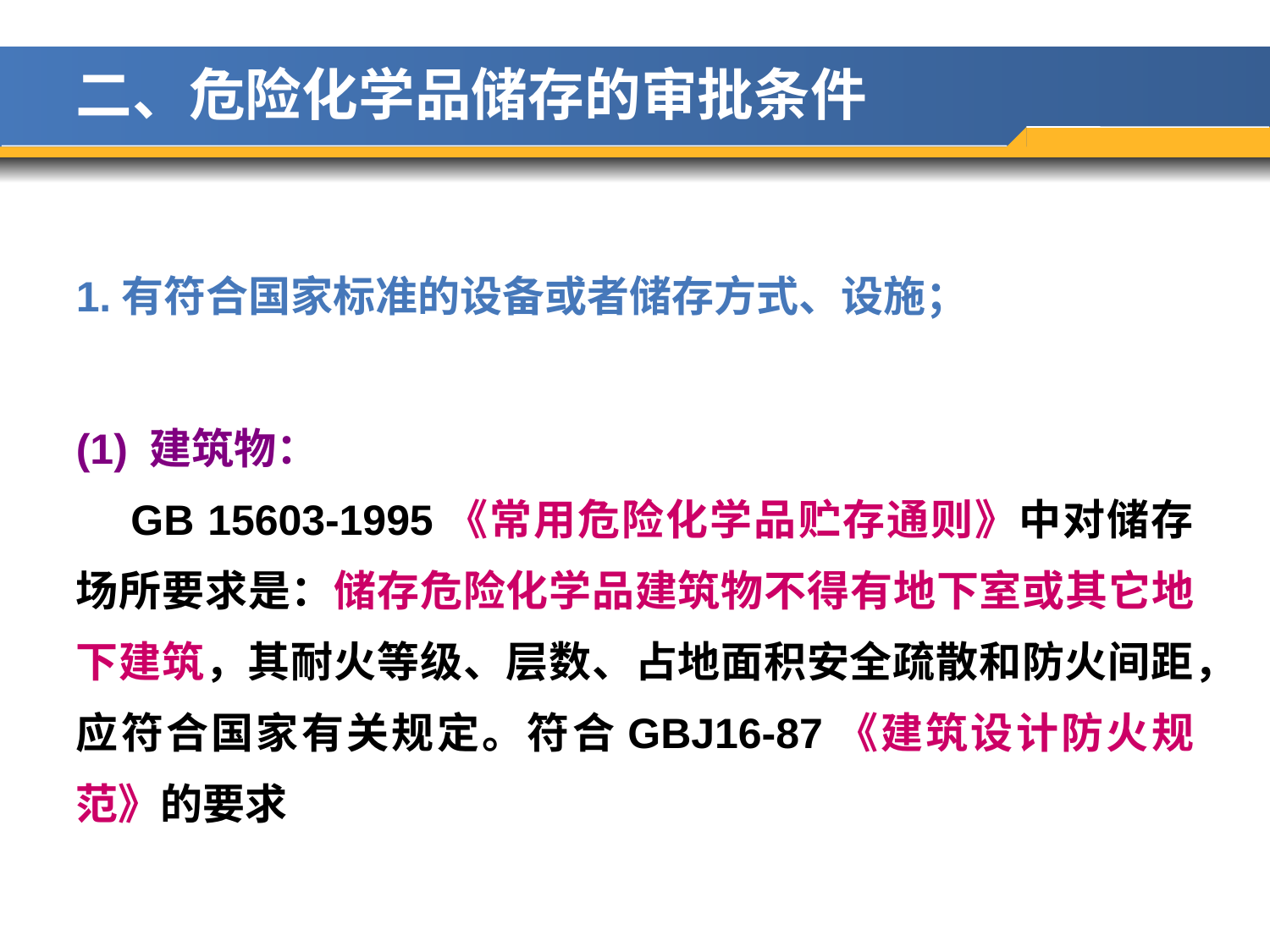

二、危险化学品储存的审批条件

1.有符合国家标准的设备或者储存方式、设施；

(1) 建筑物：
    GB 15603-1995《常用危险化学品贮存通则》中对储存场所要求是：储存危险化学品建筑物不得有地下室或其它地下建筑，其耐火等级、层数、占地面积安全疏散和防火间距，应符合国家有关规定。符合GBJ16-87《建筑设计防火规范》的要求